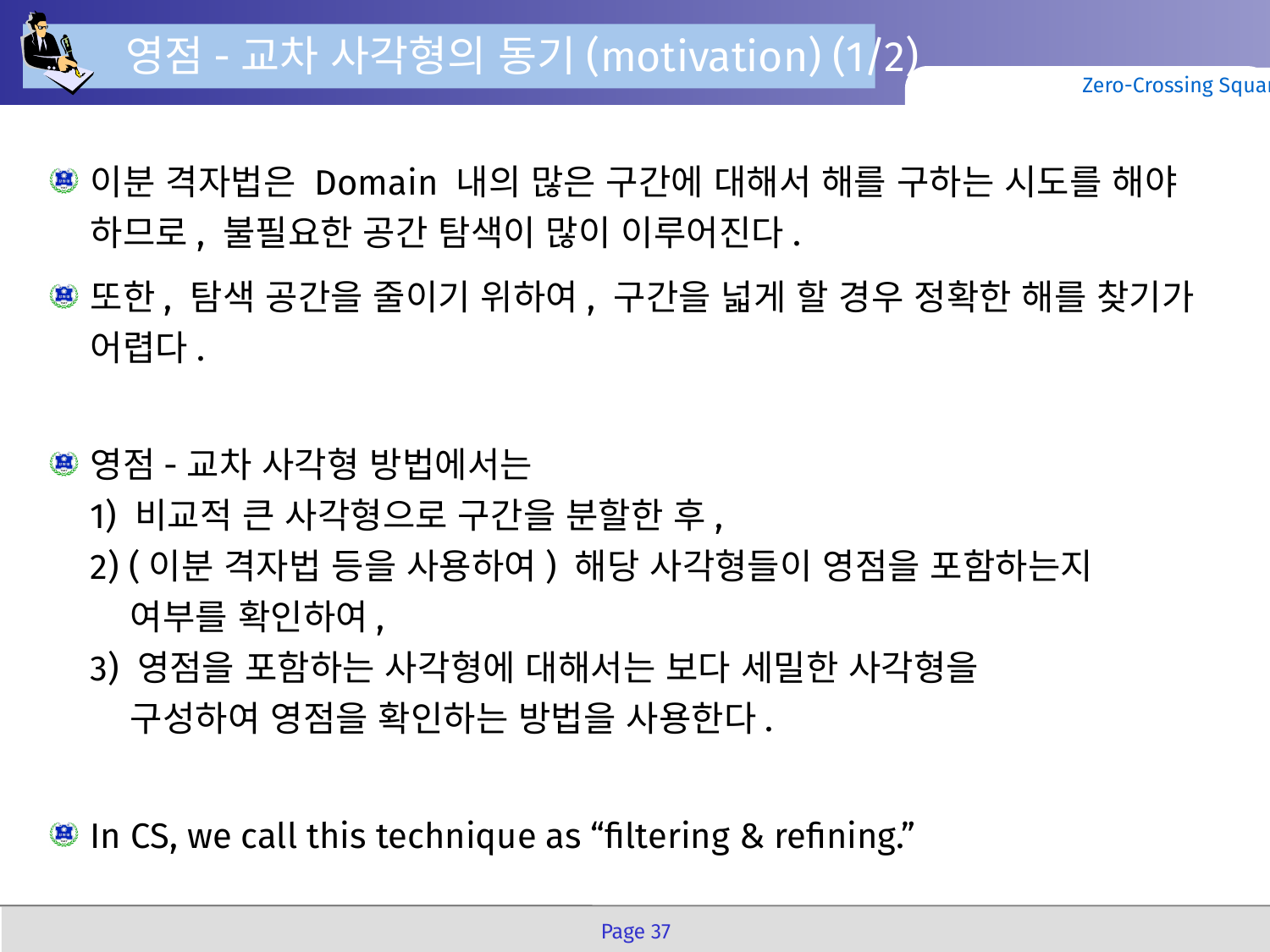

영점-교차 사각형의 동기(motivation) (1/2)
Zero-Crossing Squares
이분 격자법은 Domain 내의 많은 구간에 대해서 해를 구하는 시도를 해야 하므로, 불필요한 공간 탐색이 많이 이루어진다.
또한, 탐색 공간을 줄이기 위하여, 구간을 넓게 할 경우 정확한 해를 찾기가 어렵다.

영점-교차 사각형 방법에서는
1) 비교적 큰 사각형으로 구간을 분할한 후,
2) (이분 격자법 등을 사용하여) 해당 사각형들이 영점을 포함하는지
    여부를 확인하여,
3) 영점을 포함하는 사각형에 대해서는 보다 세밀한 사각형을
    구성하여 영점을 확인하는 방법을 사용한다.

In CS, we call this technique as “filtering & refining.”
Page 37